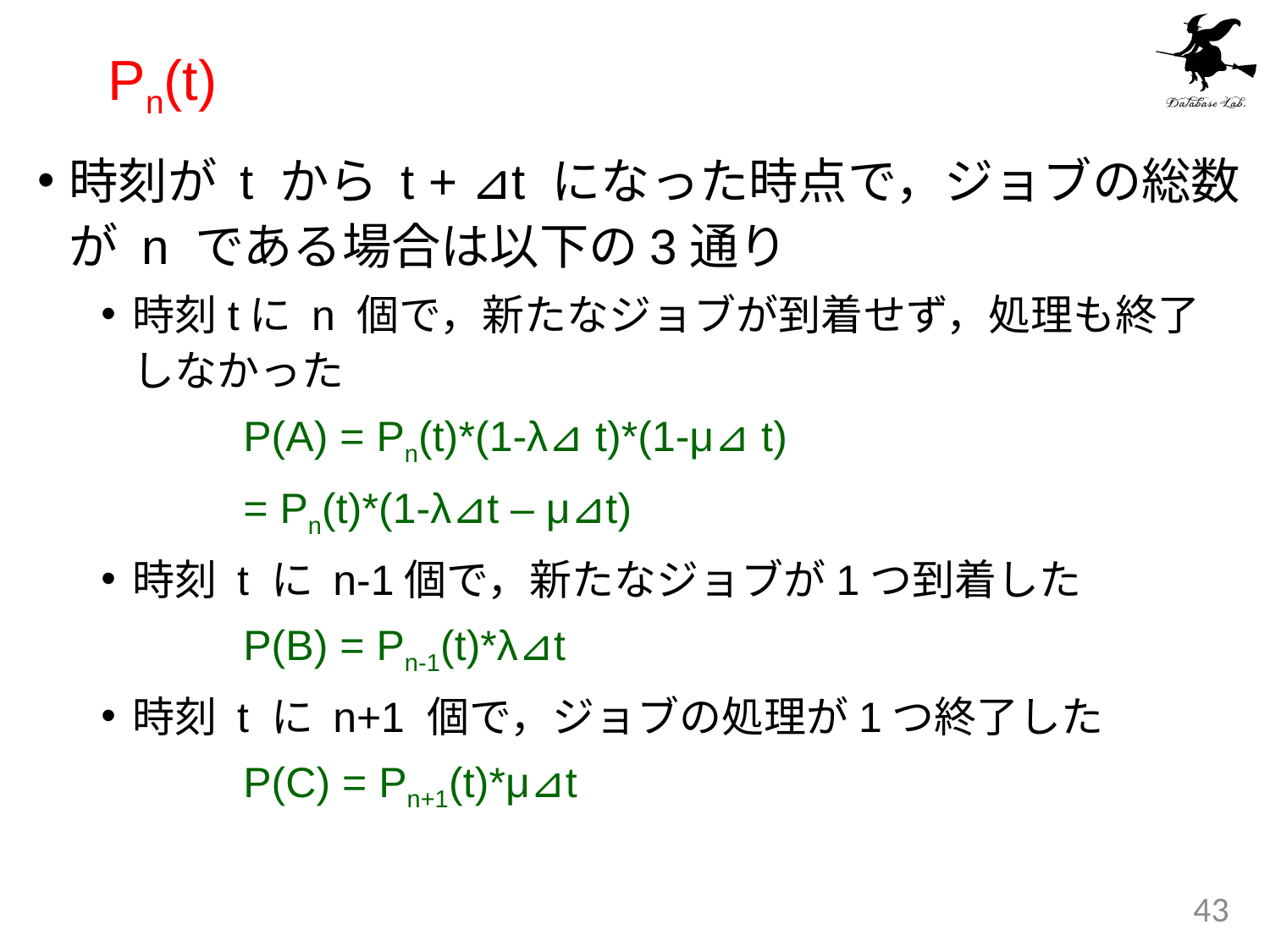

# Pn(t)
時刻が t から t + ⊿t になった時点で，ジョブの総数が n である場合は以下の3通り
時刻tに n 個で，新たなジョブが到着せず，処理も終了しなかった
            P(A) = Pn(t)*(1-λ⊿ t)*(1-μ⊿ t)
            = Pn(t)*(1-λ⊿t – μ⊿t)
時刻 t に n-1個で，新たなジョブが1つ到着した
            P(B) = Pn-1(t)*λ⊿t
時刻 t に n+1 個で，ジョブの処理が1つ終了した
            P(C) = Pn+1(t)*μ⊿t

43